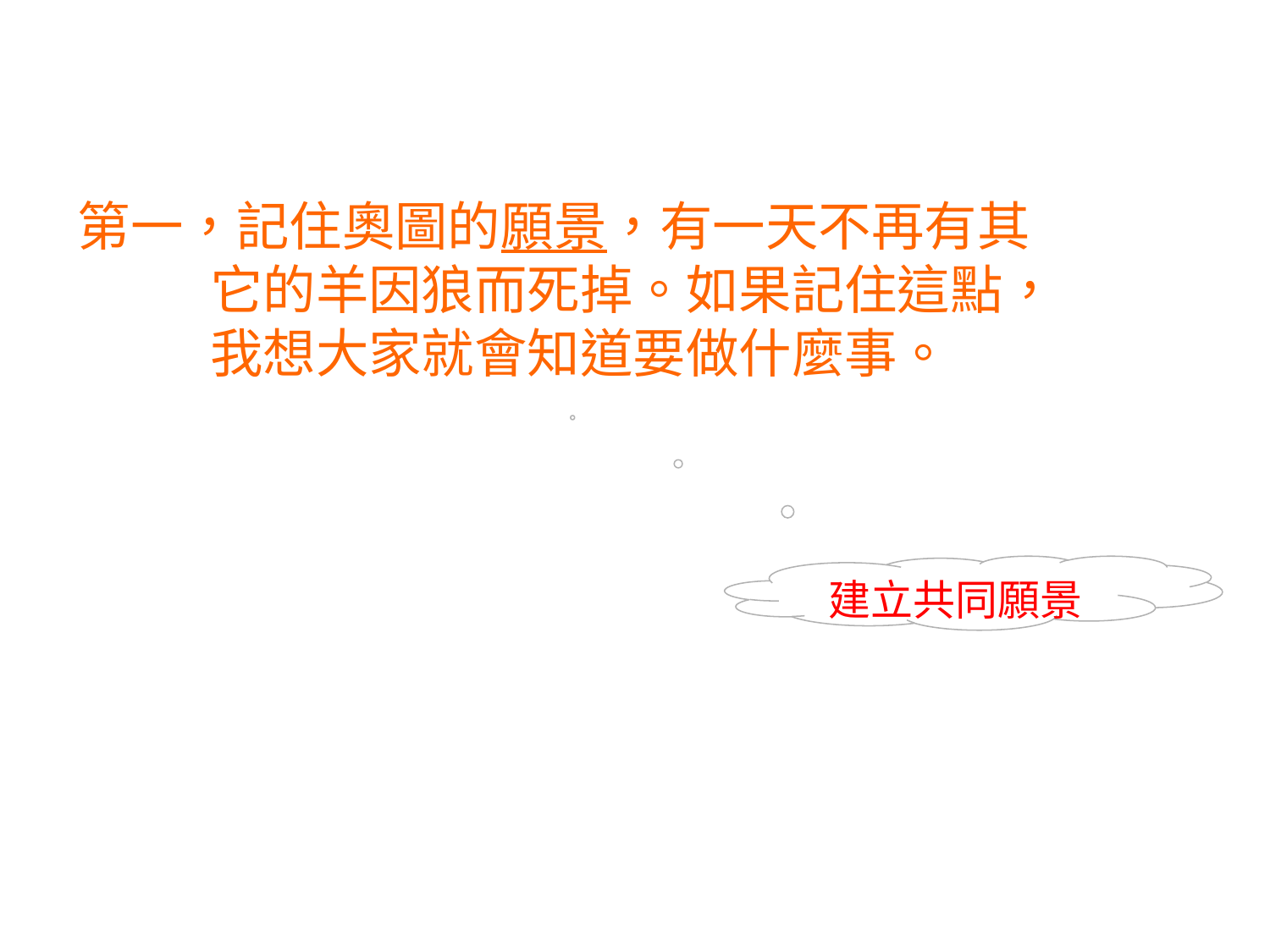

第一，記住奧圖的願景，有一天不再有其它的羊因狼而死掉。如果記住這點，我想大家就會知道要做什麼事。

建立共同願景